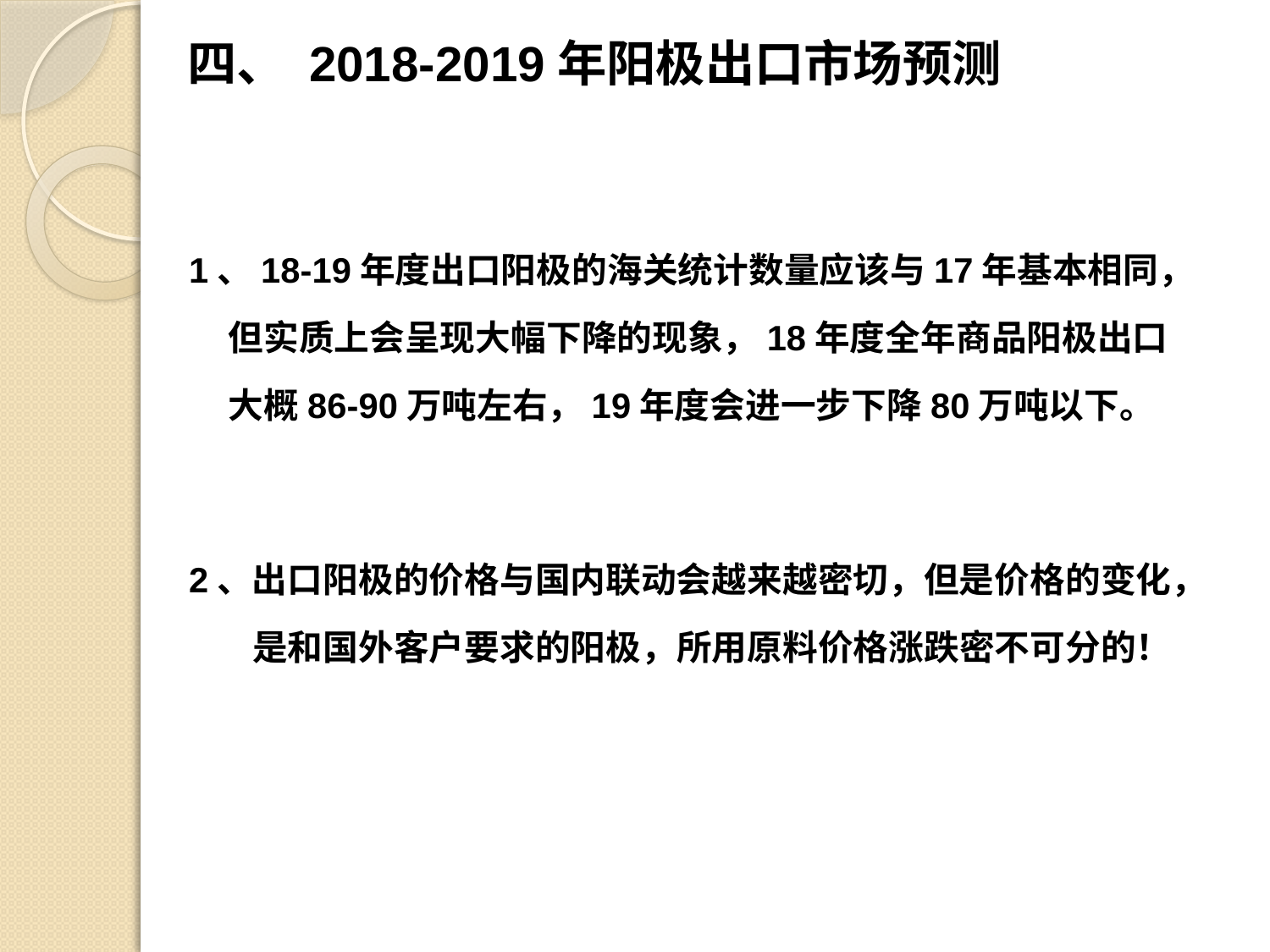

四、 2018-2019年阳极出口市场预测
1、18-19年度出口阳极的海关统计数量应该与17年基本相同，但实质上会呈现大幅下降的现象，18年度全年商品阳极出口大概86-90万吨左右，19年度会进一步下降80万吨以下。

2、出口阳极的价格与国内联动会越来越密切，但是价格的变化，    是和国外客户要求的阳极，所用原料价格涨跌密不可分的！